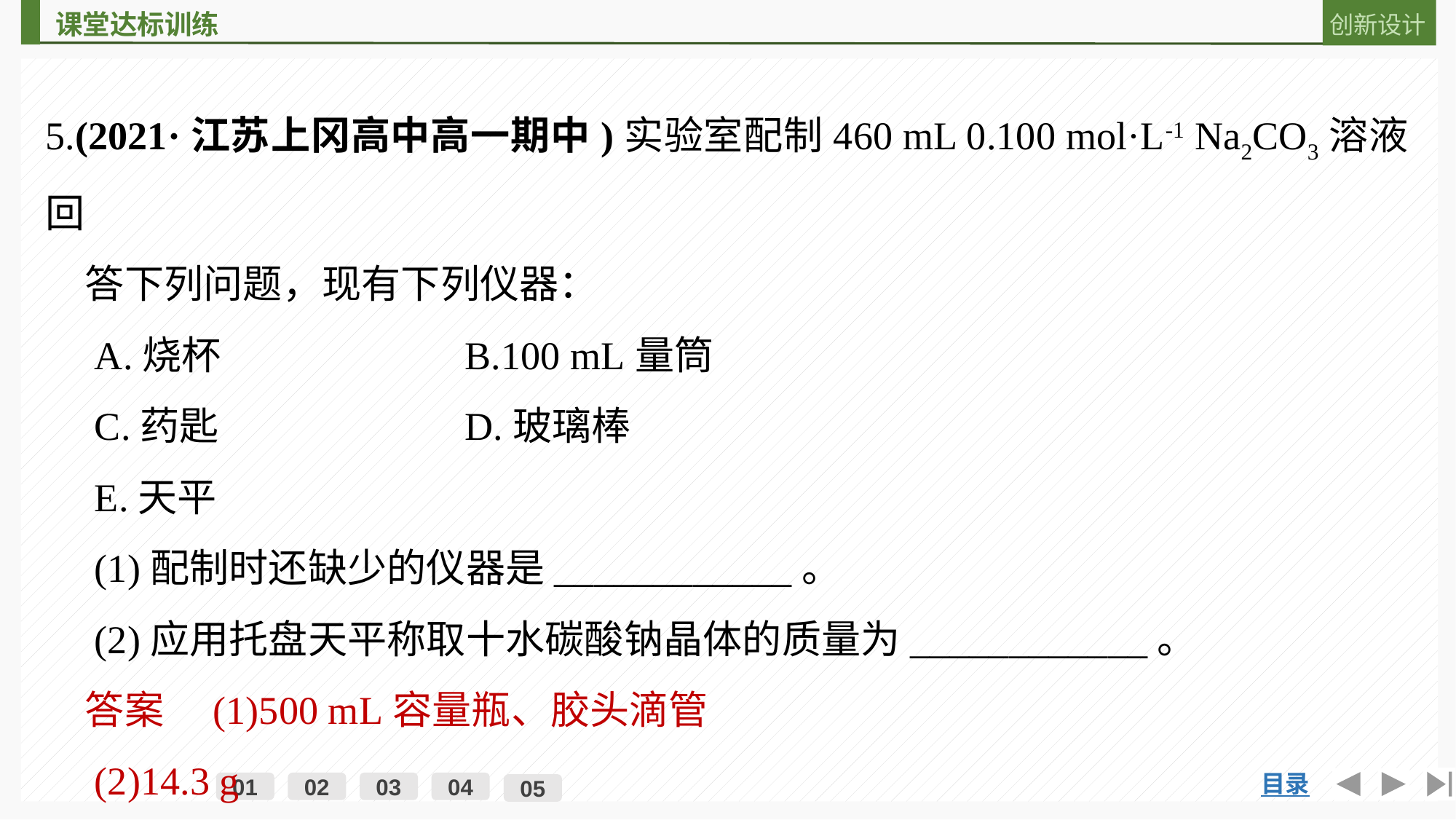

5.(2021·江苏上冈高中高一期中)实验室配制460 mL 0.100 mol·L-1 Na2CO3溶液回
　答下列问题，现有下列仪器：
　A.烧杯	B.100 mL量筒
　C.药匙	D.玻璃棒
　E.天平
　(1)配制时还缺少的仪器是____________。
　(2)应用托盘天平称取十水碳酸钠晶体的质量为____________。
　答案　(1)500 mL容量瓶、胶头滴管
　(2)14.3 g